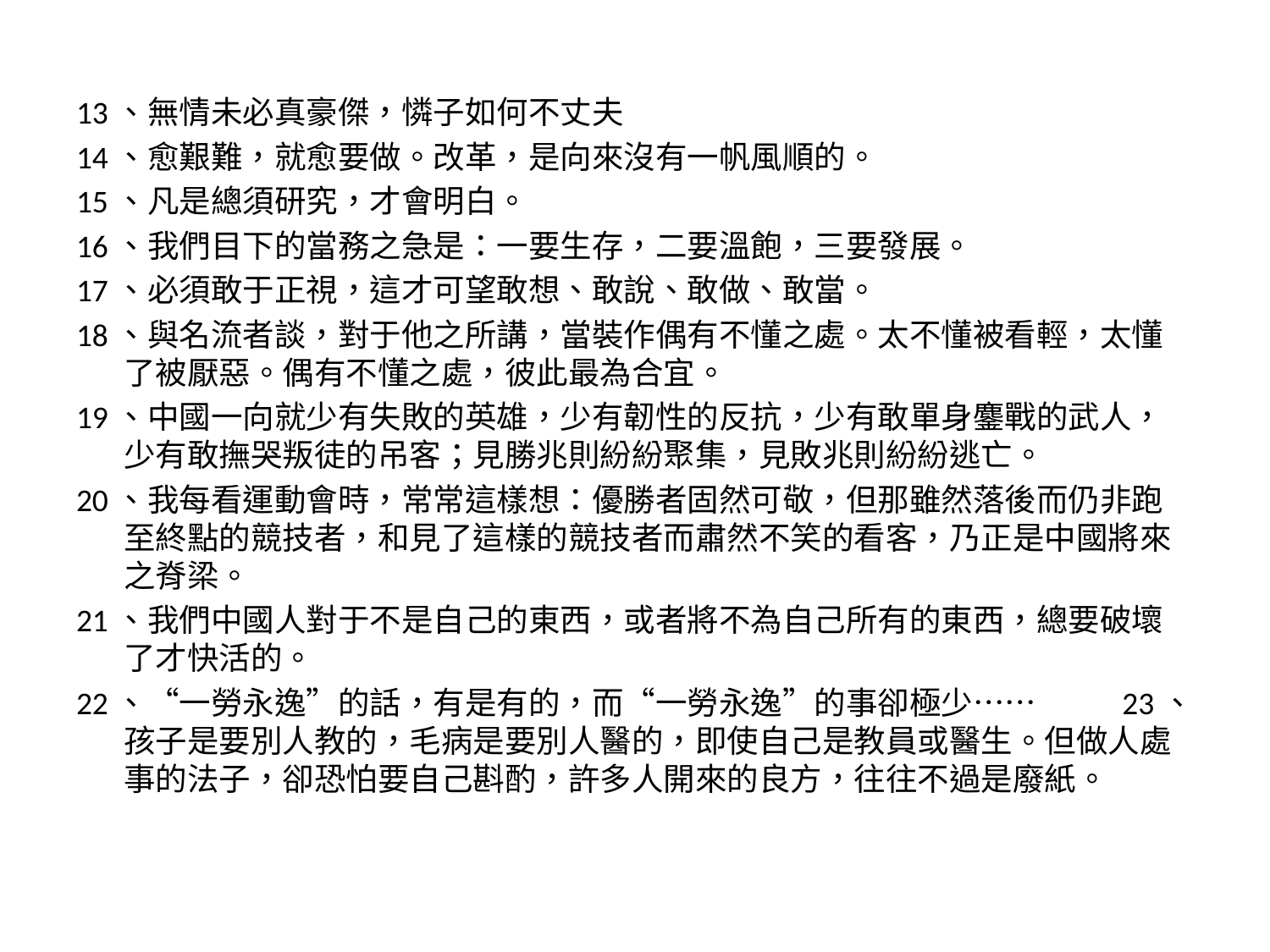

13、無情未必真豪傑，憐子如何不丈夫
14、愈艱難，就愈要做。改革，是向來沒有一帆風順的。
15、凡是總須研究，才會明白。
16、我們目下的當務之急是：一要生存，二要溫飽，三要發展。
17、必須敢于正視，這才可望敢想、敢說、敢做、敢當。
18、與名流者談，對于他之所講，當裝作偶有不懂之處。太不懂被看輕，太懂了被厭惡。偶有不懂之處，彼此最為合宜。
19、中國一向就少有失敗的英雄，少有韌性的反抗，少有敢單身鏖戰的武人，少有敢撫哭叛徒的吊客；見勝兆則紛紛聚集，見敗兆則紛紛逃亡。
20、我每看運動會時，常常這樣想：優勝者固然可敬，但那雖然落後而仍非跑至終點的競技者，和見了這樣的競技者而肅然不笑的看客，乃正是中國將來之脊梁。
21、我們中國人對于不是自己的東西，或者將不為自己所有的東西，總要破壞了才快活的。
22、“一勞永逸”的話，有是有的，而“一勞永逸”的事卻極少……  　　23、孩子是要別人教的，毛病是要別人醫的，即使自己是教員或醫生。但做人處事的法子，卻恐怕要自己斟酌，許多人開來的良方，往往不過是廢紙。